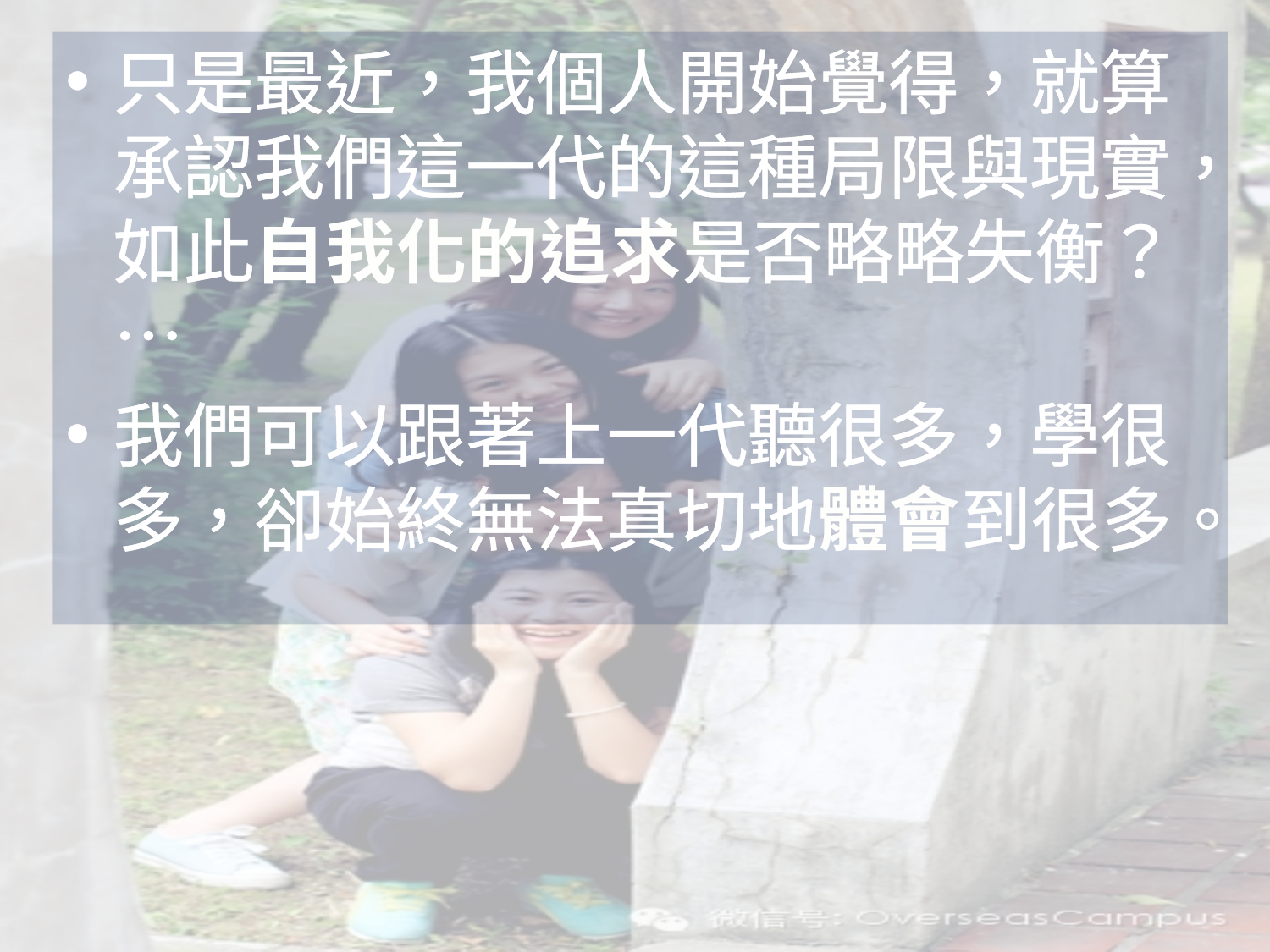

只是最近，我個人開始覺得，就算承認我們這一代的這種局限與現實，如此自我化的追求是否略略失衡？…
我們可以跟著上一代聽很多，學很多，卻始終無法真切地體會到很多。